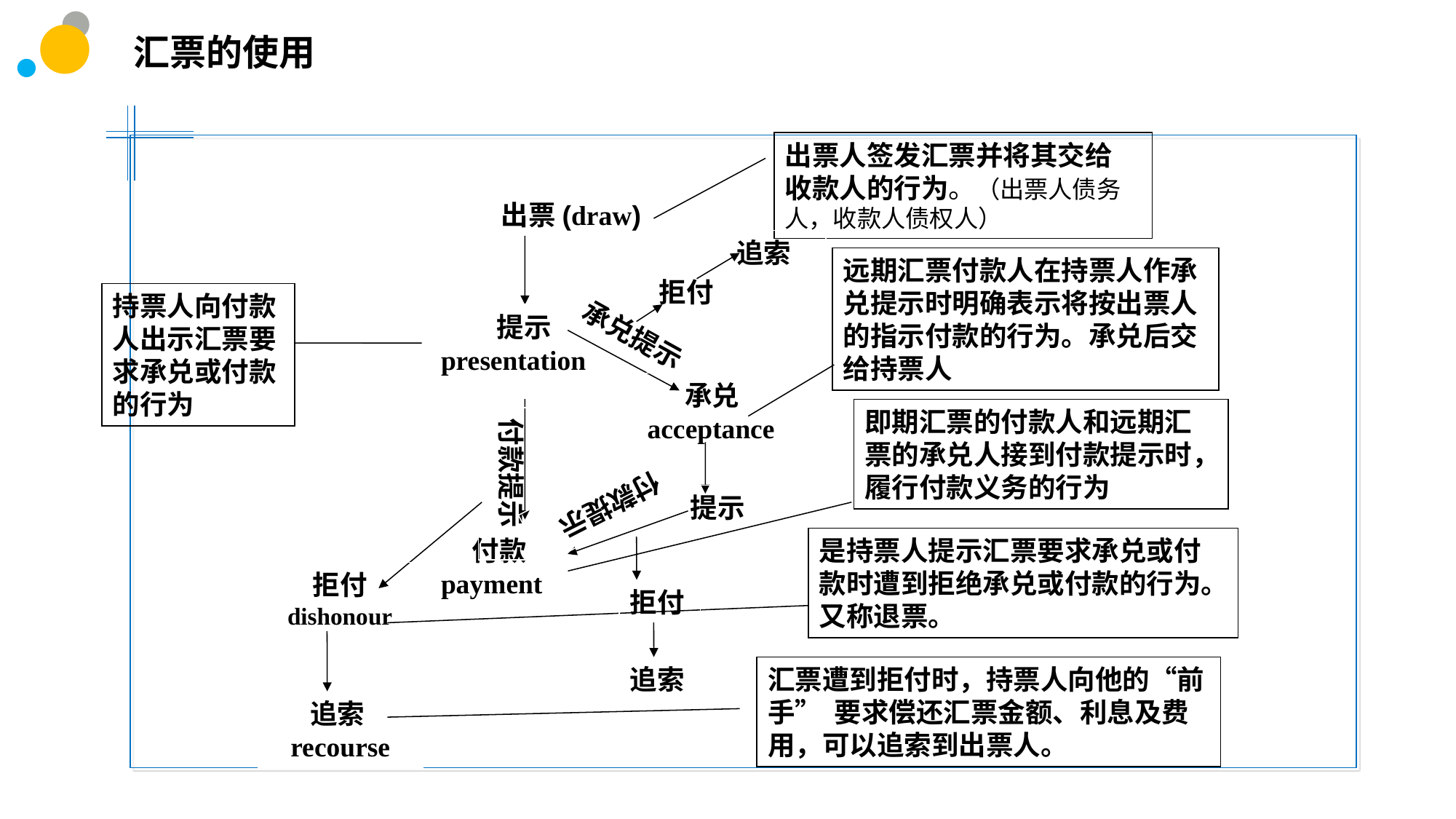

汇票的使用

出票人签发汇票并将其交给
收款人的行为。（出票人债务人，收款人债权人）

出票(draw)
追索

远期汇票付款人在持票人作承兑提示时明确表示将按出票人的指示付款的行为。承兑后交给持票人

拒付
持票人向付款人出示汇票要求承兑或付款的行为
        提示presentation

承兑提示

     承兑acceptance

即期汇票的付款人和远期汇票的承兑人接到付款提示时，履行付款义务的行为
付款提示
付款提示

提示

    付款payment
是持票人提示汇票要求承兑或付款时遭到拒绝承兑或付款的行为。又称退票。

拒付 dishonour
拒付

追索
汇票遭到拒付时，持票人向他的“前手”  要求偿还汇票金额、利息及费用，可以追索到出票人。
追索recourse